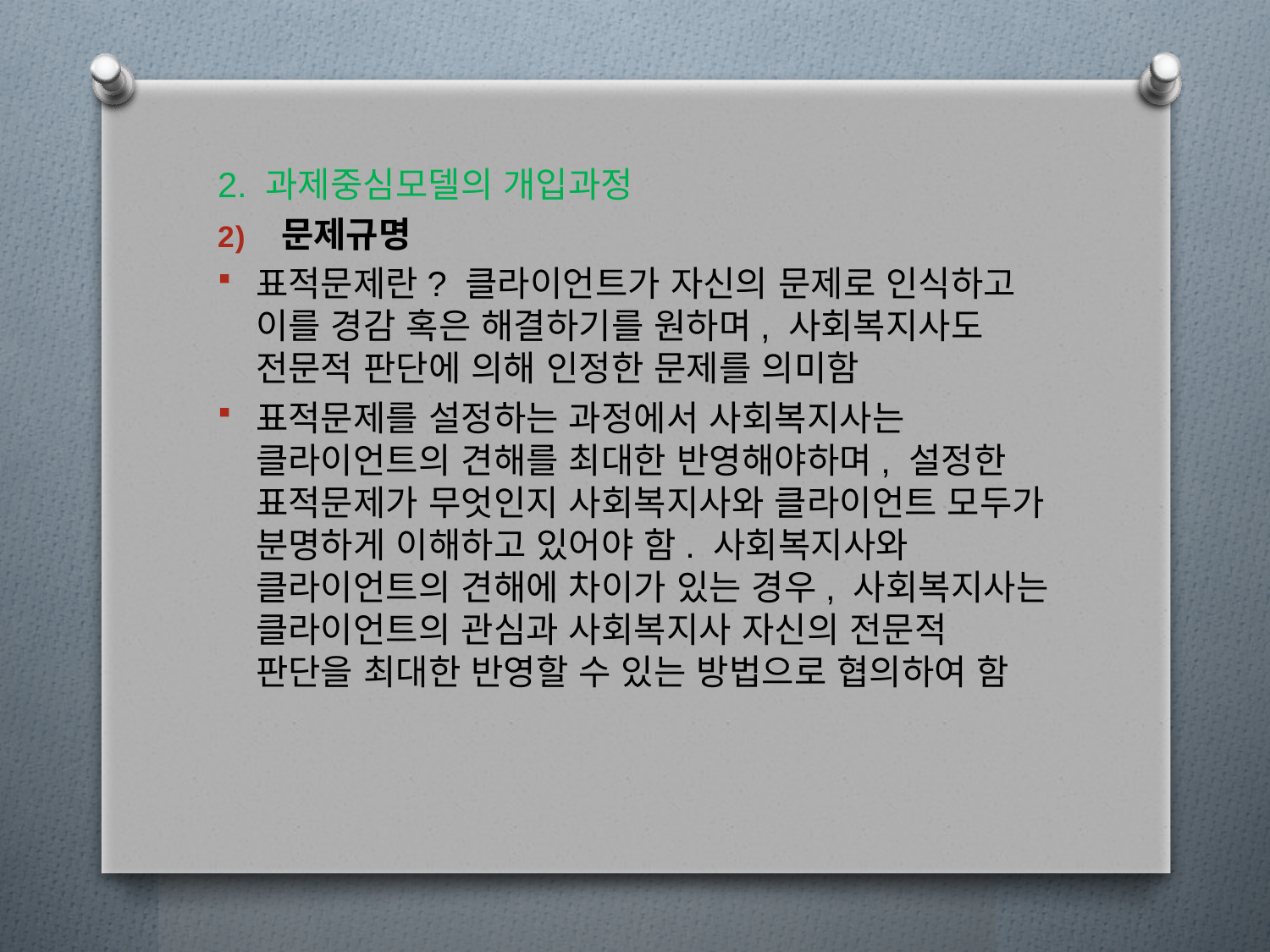

2. 과제중심모델의 개입과정
문제규명
표적문제란? 클라이언트가 자신의 문제로 인식하고 이를 경감 혹은 해결하기를 원하며, 사회복지사도 전문적 판단에 의해 인정한 문제를 의미함
표적문제를 설정하는 과정에서 사회복지사는 클라이언트의 견해를 최대한 반영해야하며, 설정한 표적문제가 무엇인지 사회복지사와 클라이언트 모두가 분명하게 이해하고 있어야 함. 사회복지사와 클라이언트의 견해에 차이가 있는 경우, 사회복지사는 클라이언트의 관심과 사회복지사 자신의 전문적 판단을 최대한 반영할 수 있는 방법으로 협의하여 함